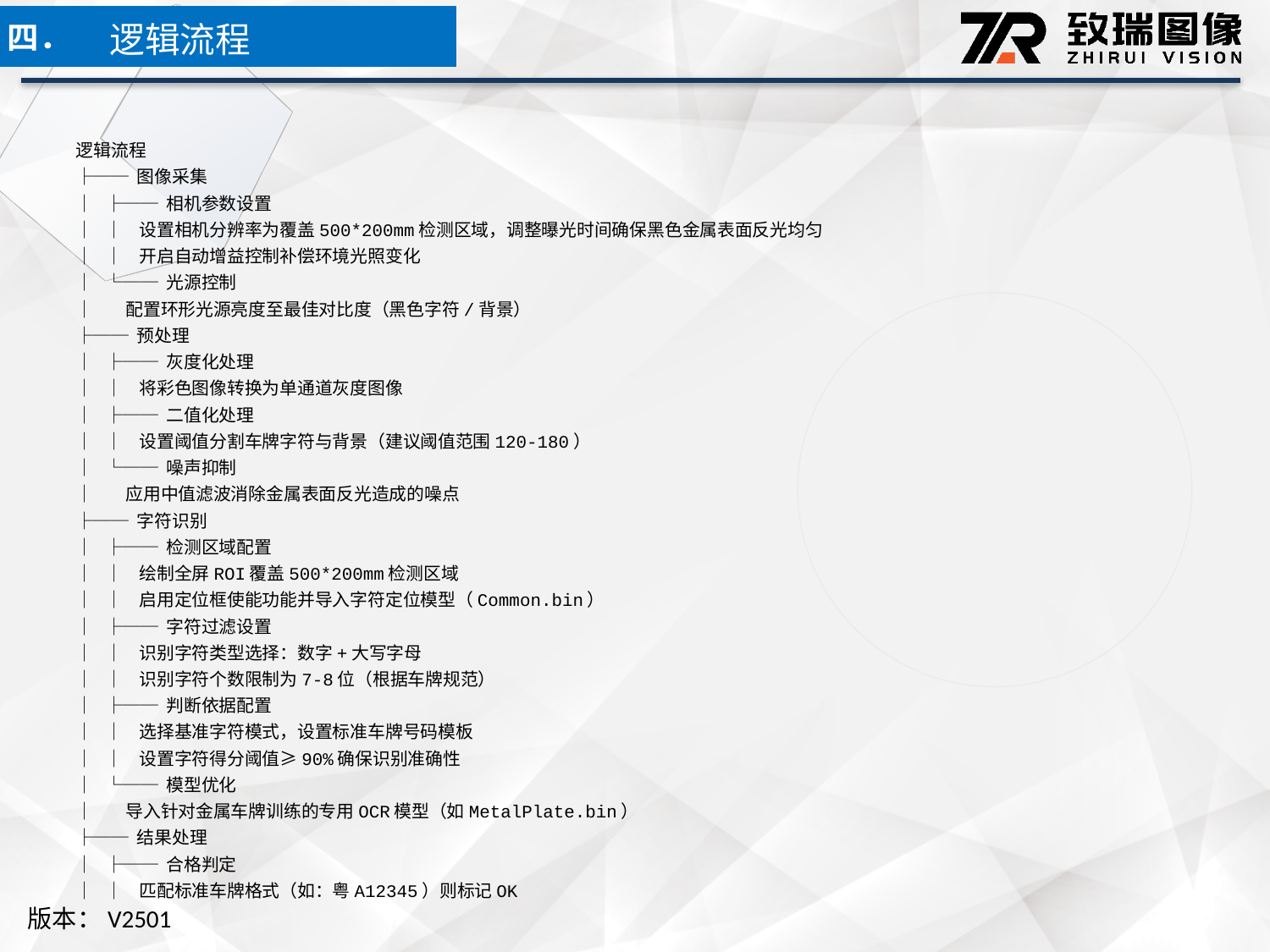

逻辑流程
四．

逻辑流程
├── 图像采集
│   ├── 相机参数设置
│   │   设置相机分辨率为覆盖500*200mm检测区域，调整曝光时间确保黑色金属表面反光均匀
│   │   开启自动增益控制补偿环境光照变化
│   └── 光源控制
│       配置环形光源亮度至最佳对比度（黑色字符/背景）
├── 预处理
│   ├── 灰度化处理
│   │   将彩色图像转换为单通道灰度图像
│   ├── 二值化处理
│   │   设置阈值分割车牌字符与背景（建议阈值范围120-180）
│   └── 噪声抑制
│       应用中值滤波消除金属表面反光造成的噪点
├── 字符识别
│   ├── 检测区域配置
│   │   绘制全屏ROI覆盖500*200mm检测区域
│   │   启用定位框使能功能并导入字符定位模型（Common.bin）
│   ├── 字符过滤设置
│   │   识别字符类型选择：数字+大写字母
│   │   识别字符个数限制为7-8位（根据车牌规范）
│   ├── 判断依据配置
│   │   选择基准字符模式，设置标准车牌号码模板
│   │   设置字符得分阈值≥90%确保识别准确性
│   └── 模型优化
│       导入针对金属车牌训练的专用OCR模型（如MetalPlate.bin）
├── 结果处理
│   ├── 合格判定
│   │   匹配标准车牌格式（如：粤A12345）则标记OK